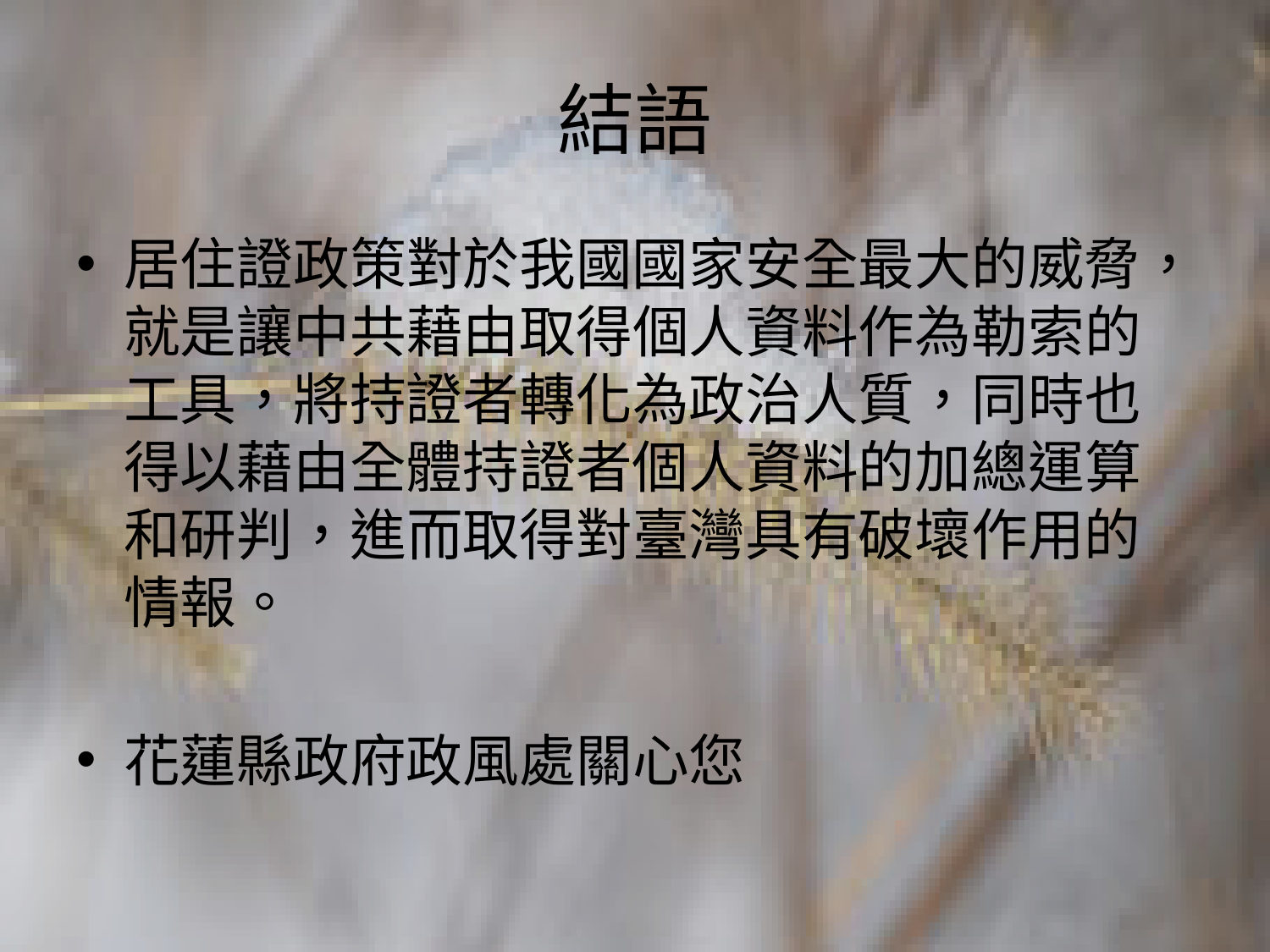

# 結語
居住證政策對於我國國家安全最大的威脅，就是讓中共藉由取得個人資料作為勒索的工具，將持證者轉化為政治人質，同時也得以藉由全體持證者個人資料的加總運算和研判，進而取得對臺灣具有破壞作用的情報。

花蓮縣政府政風處關心您